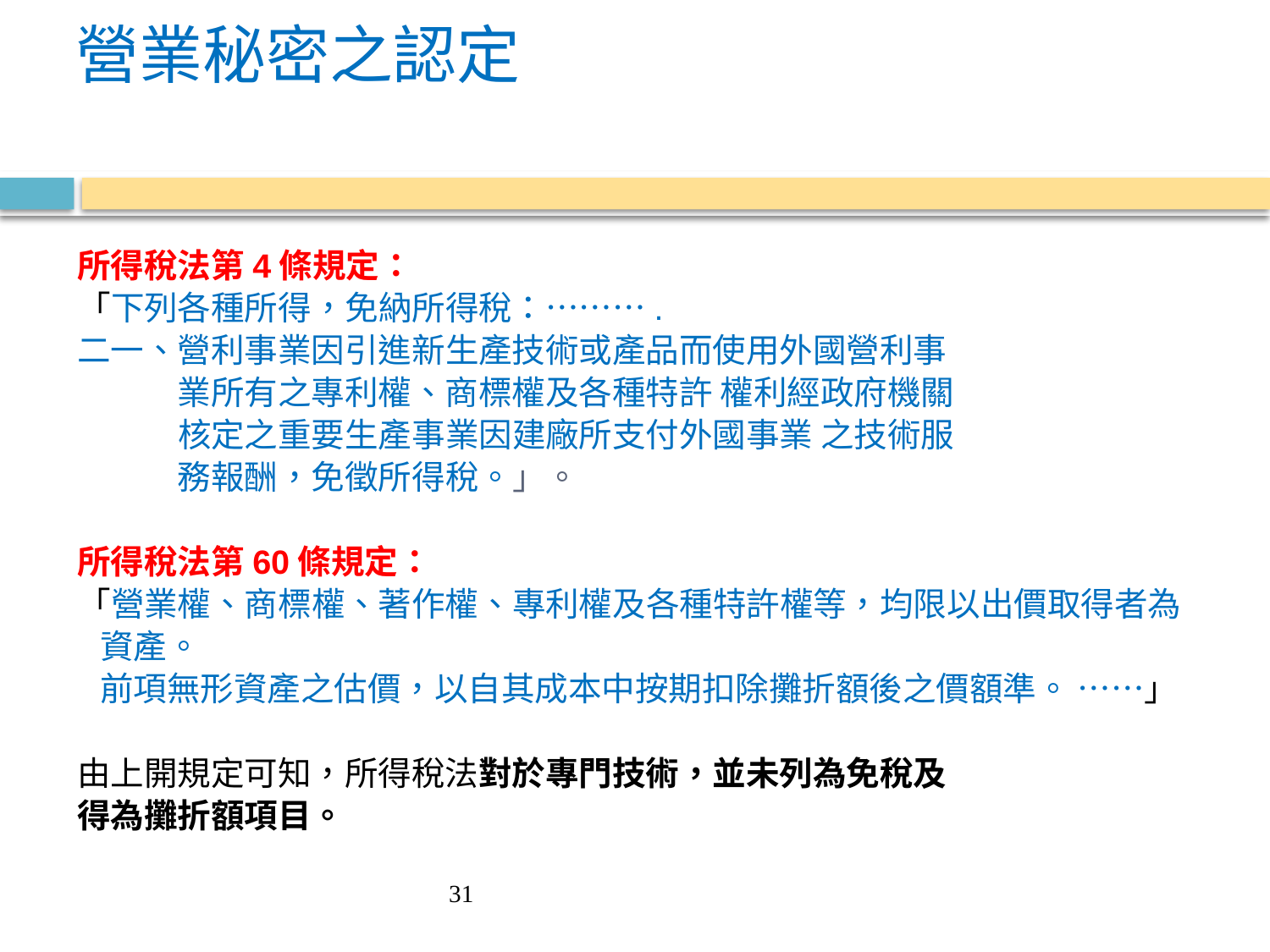

# 營業秘密之認定
所得稅法第4條規定：
「下列各種所得，免納所得稅：……….
二一、營利事業因引進新生產技術或產品而使用外國營利事
　　　業所有之專利權、商標權及各種特許 權利經政府機關
　　　核定之重要生產事業因建廠所支付外國事業 之技術服
　　　務報酬，免徵所得稅。」。

所得稅法第60條規定：
「營業權、商標權、著作權、專利權及各種特許權等，均限以出價取得者為
  資產。
  前項無形資產之估價，以自其成本中按期扣除攤折額後之價額準。 ……」

由上開規定可知，所得稅法對於專門技術，並未列為免稅及
得為攤折額項目。

31